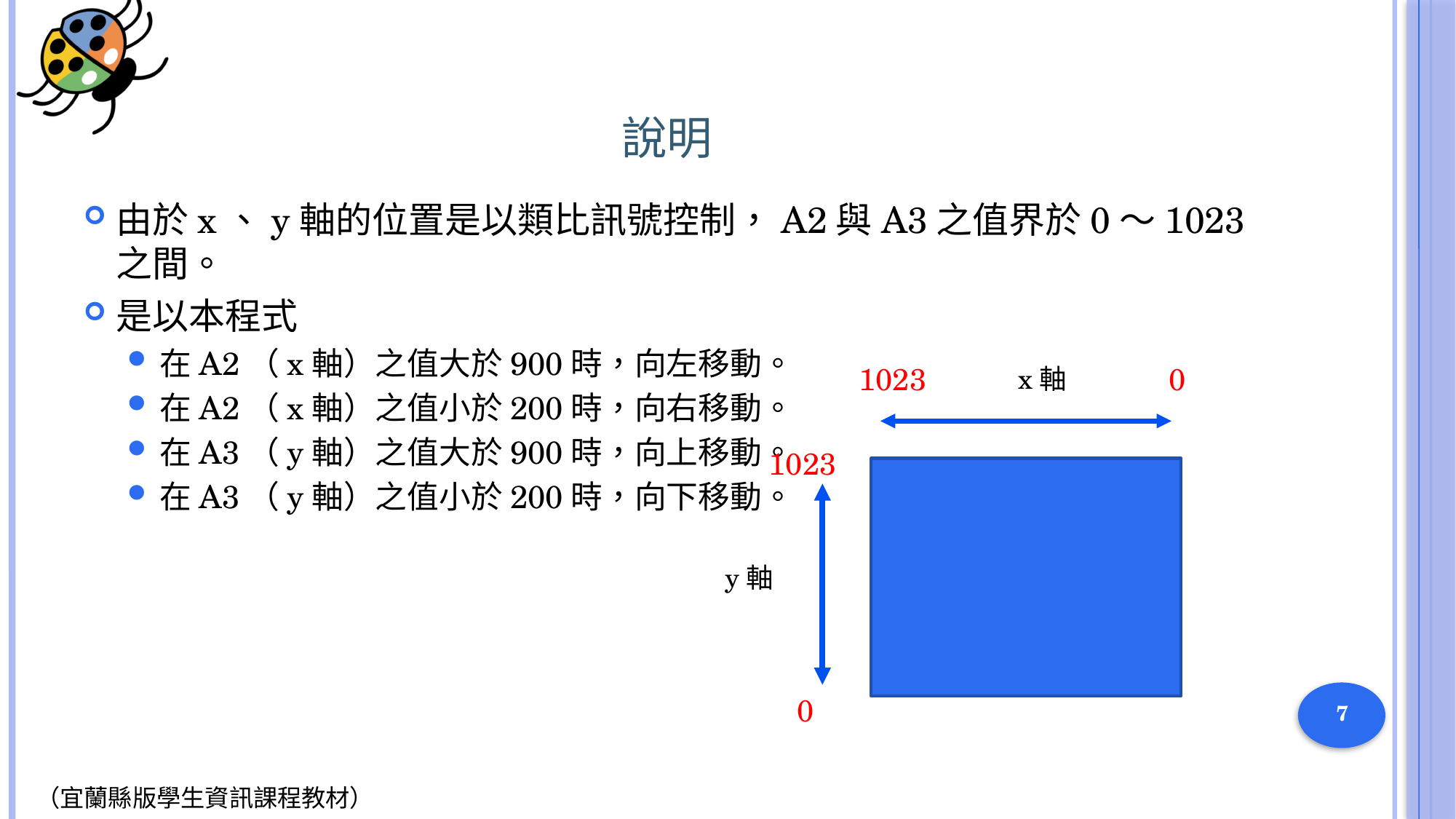

# 說明
由於x、y軸的位置是以類比訊號控制，A2與A3之值界於0～1023之間。
是以本程式
在A2（x軸）之值大於900時，向左移動。
在A2（x軸）之值小於200時，向右移動。
在A3（y軸）之值大於900時，向上移動。
在A3（y軸）之值小於200時，向下移動。

1023
0
x軸
1023

y軸
7
0